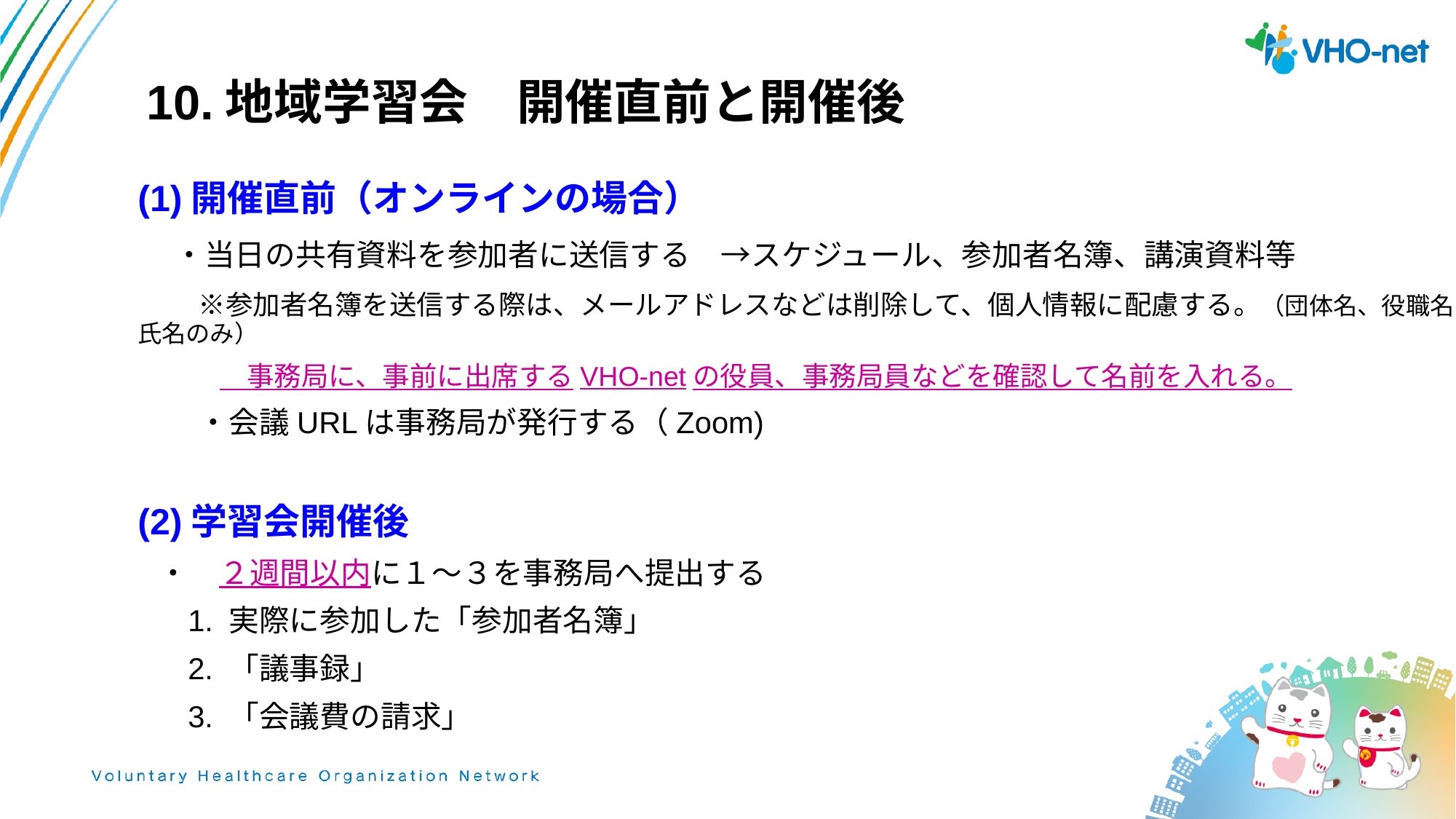

11
# 10.地域学習会　開催直前と開催後
(1)開催直前（オンラインの場合）
　・当日の共有資料を参加者に送信する　→スケジュール、参加者名簿、講演資料等
　　※参加者名簿を送信する際は、メールアドレスなどは削除して、個人情報に配慮する。（団体名、役職名、氏名のみ）
　　　　事務局に、事前に出席するVHO-netの役員、事務局員などを確認して名前を入れる。
　　・会議URLは事務局が発行する（Zoom)

(2)学習会開催後
  ・　２週間以内に１～３を事務局へ提出する
      1. 実際に参加した「参加者名簿」
      2. 「議事録」
      3. 「会議費の請求」